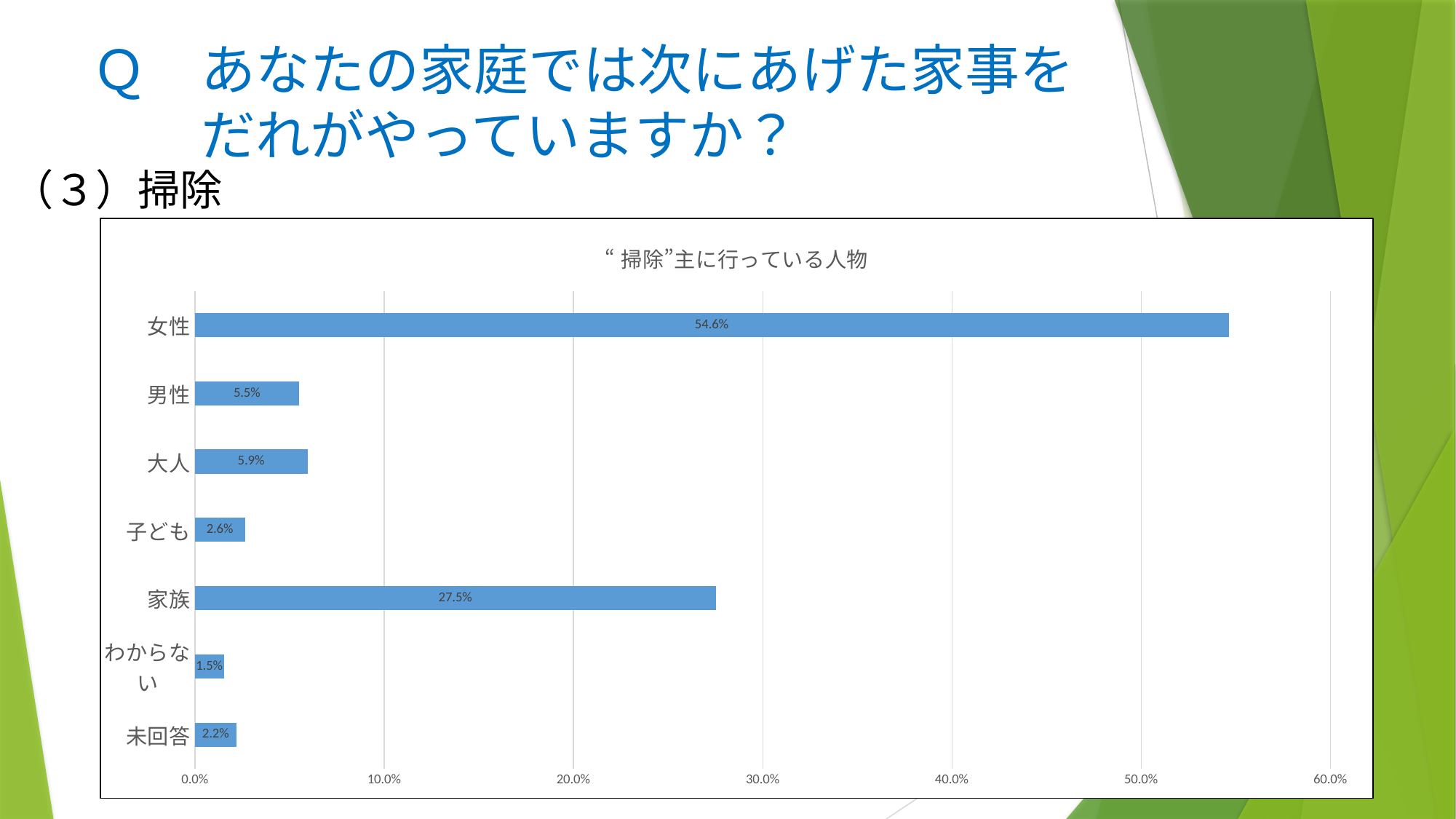

# Ｑ　あなたの家庭では次にあげた家事を 　　だれがやっていますか？
（３）掃除

### Chart: “掃除”主に行っている人物

| Category | 計 |
|---|---|
| 女性 | 0.5462555066079295 |
| 男性 | 0.05506607929515418 |
| 大人 | 0.05947136563876652 |
| 子ども | 0.02643171806167401 |
| 家族 | 0.2753303964757709 |
| わからない | 0.015418502202643172 |
| 未回答 | 0.022026431718061675 |